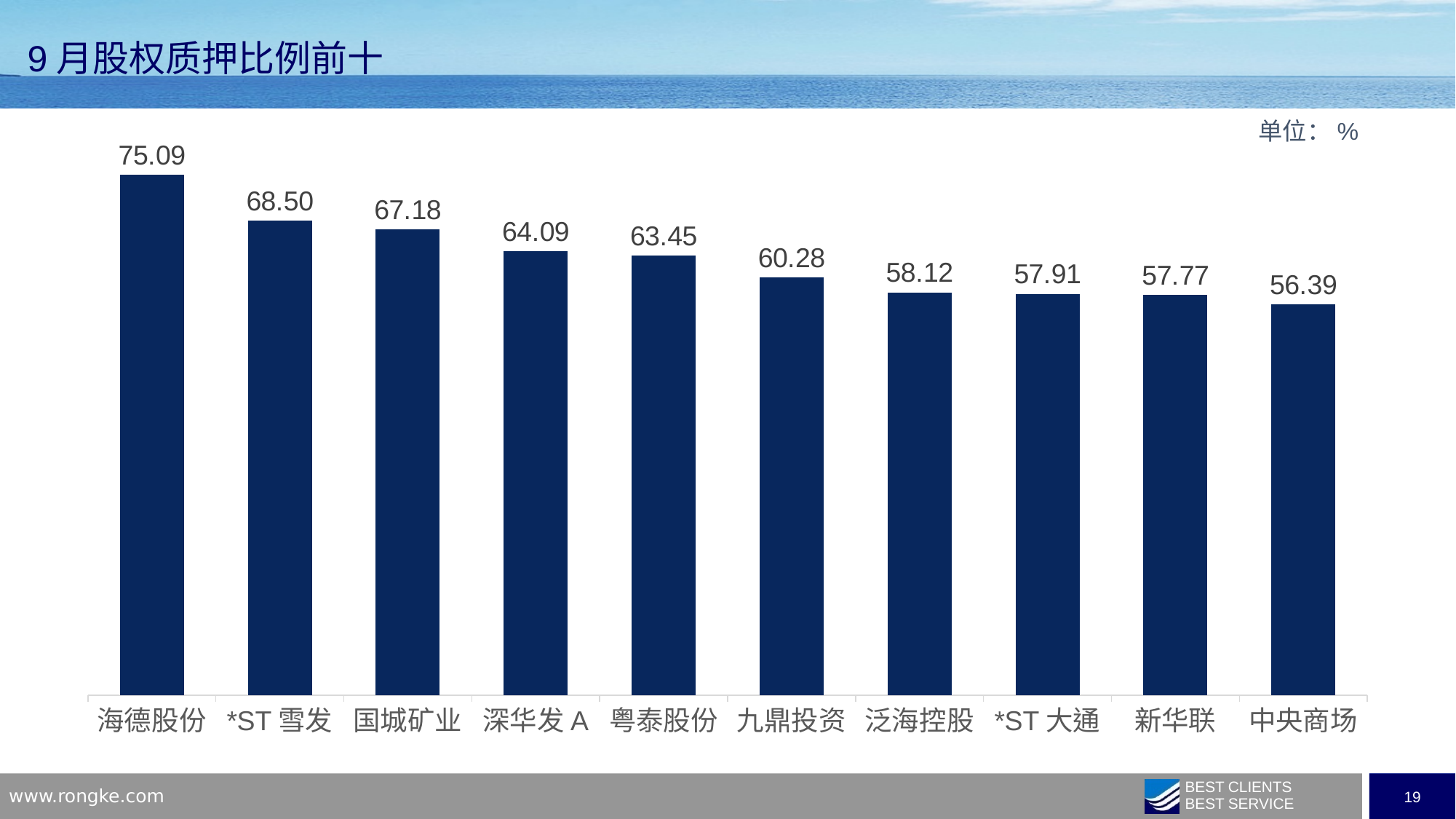

9月股权质押比例前十
单位：%

### Chart

| Category | 股权质押比例(%)2022.09.01-2022.09.30 |
|---|---|
| 海德股份 | 75.09 |
| *ST雪发 | 68.5 |
| 国城矿业 | 67.18 |
| 深华发A | 64.09 |
| 粤泰股份 | 63.45 |
| 九鼎投资 | 60.28 |
| 泛海控股 | 58.12 |
| *ST大通 | 57.91 |
| 新华联 | 57.77 |
| 中央商场 | 56.39 |